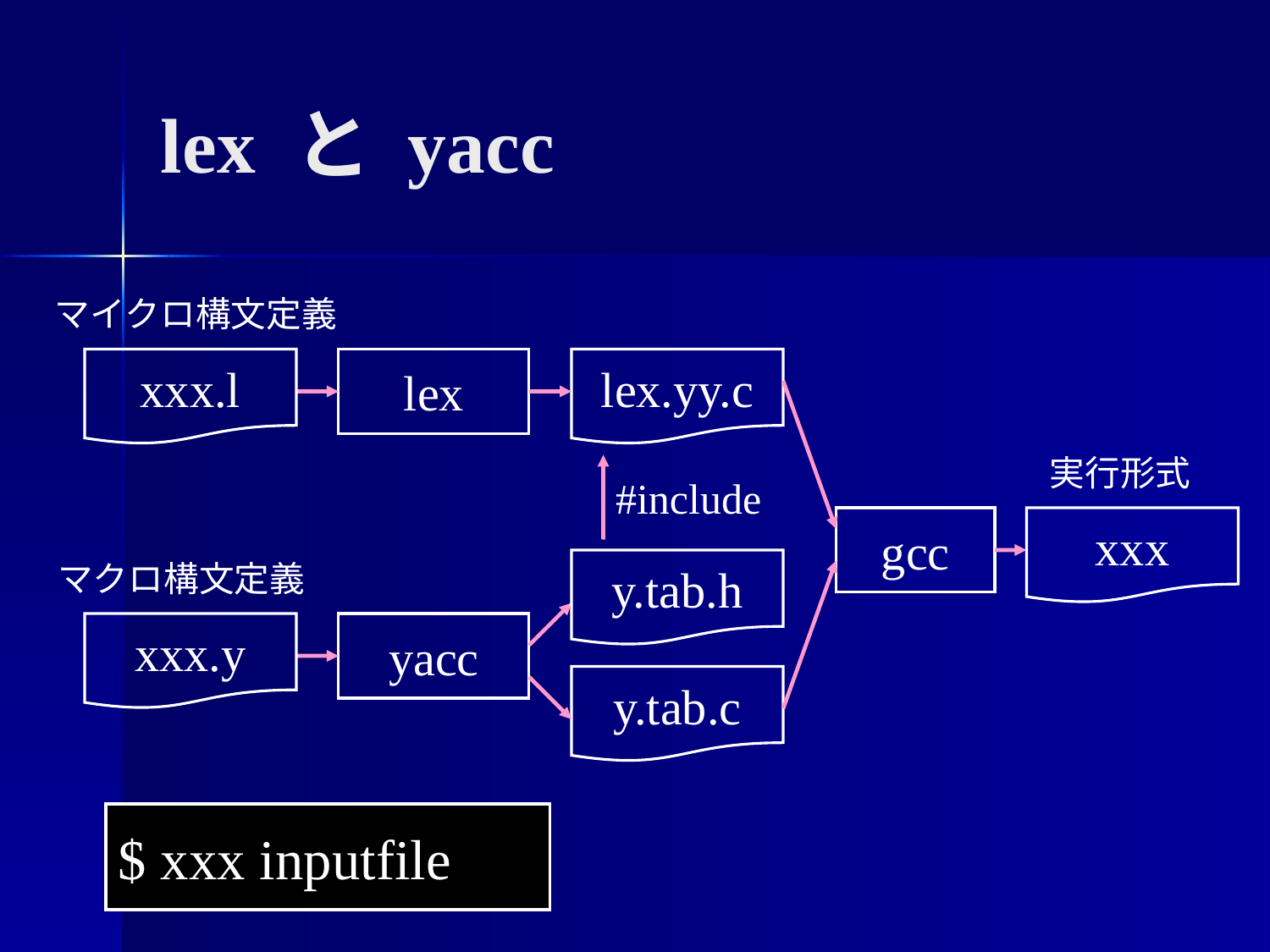

lex と yacc
マイクロ構文定義
xxx.l
lex
lex.yy.c

実行形式
xxx

#include
gcc
マクロ構文定義
xxx.y
y.tab.h

y.tab.c

yacc

$ xxx inputfile